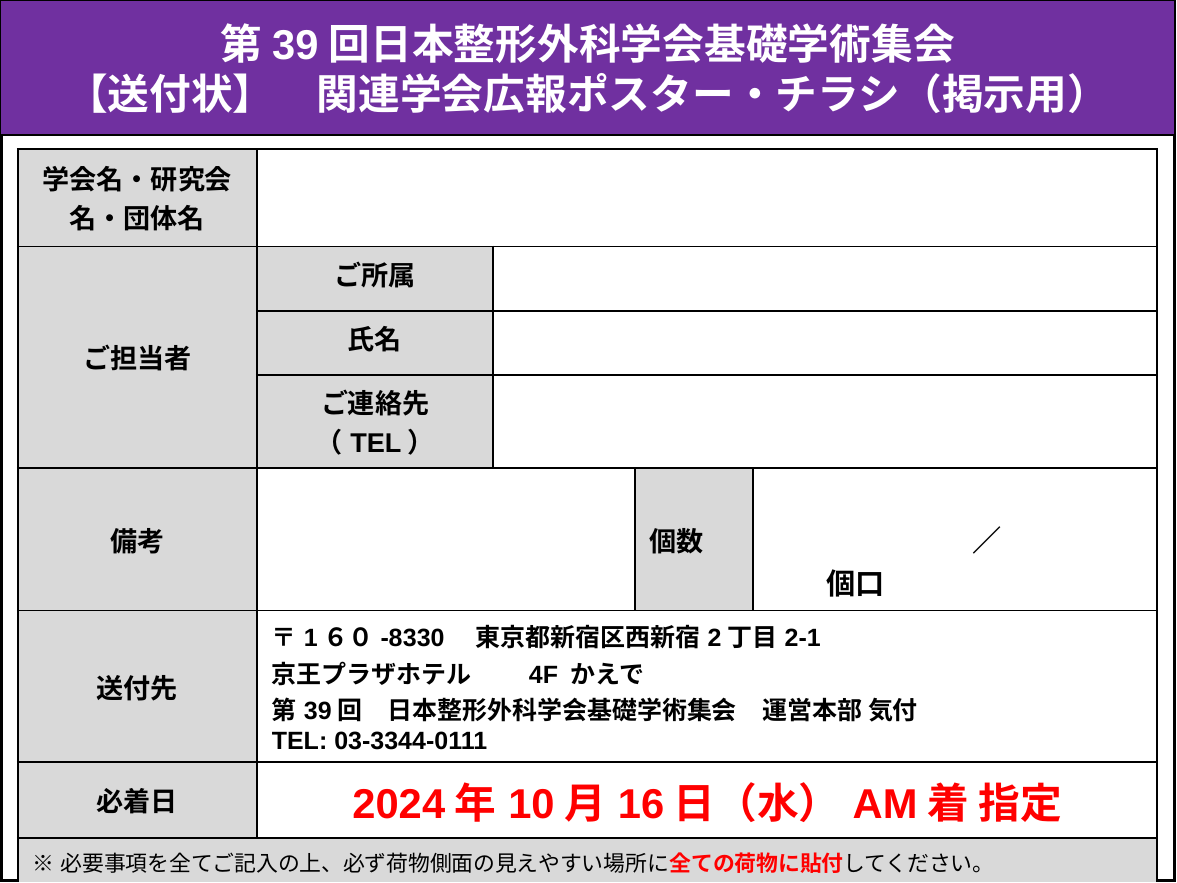

第39回日本整形外科学会基礎学術集会
【送付状】　関連学会広報ポスター・チラシ（掲示用）
| 学会名・研究会名・団体名 |  |  |  |  |
| --- | --- | --- | --- | --- |
| ご担当者 | ご所属 |  |  |  |
|  | 氏名 |  |  |  |
|  | ご連絡先（TEL） |  |  |  |
| 備考 |  |  | 個数 | ／　　　　　　個口 |
| 送付先 | 〒1６０-8330　東京都新宿区西新宿2丁目2-1 京王プラザホテル　　4F かえで 第39回　日本整形外科学会基礎学術集会　運営本部 気付 TEL: 03-3344-0111 |  |  |  |
| 必着日 | 2024年10月16日（水）AM着 指定 |  |  |  |
| ※必要事項を全てご記入の上、必ず荷物側面の見えやすい場所に全ての荷物に貼付してください。 ※本送付状はカラーで印刷をお願いします。 ※本大会終了後は運営準備室で残部を破棄させていただきます。 |  |  |  |  |